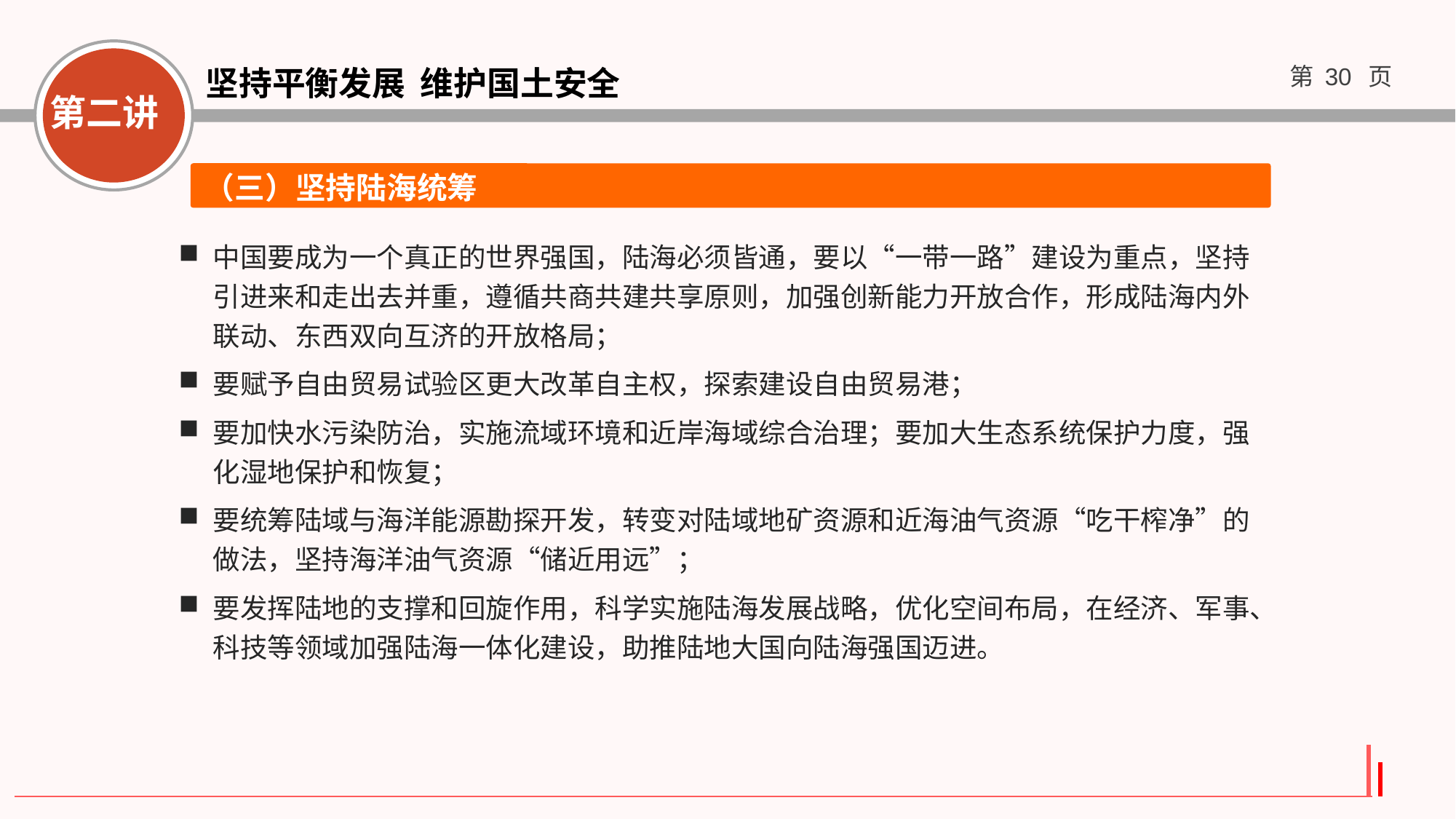

（三）坚持陆海统筹
中国要成为一个真正的世界强国，陆海必须皆通，要以“一带一路”建设为重点，坚持引进来和走出去并重，遵循共商共建共享原则，加强创新能力开放合作，形成陆海内外联动、东西双向互济的开放格局；
要赋予自由贸易试验区更大改革自主权，探索建设自由贸易港；
要加快水污染防治，实施流域环境和近岸海域综合治理；要加大生态系统保护力度，强化湿地保护和恢复；
要统筹陆域与海洋能源勘探开发，转变对陆域地矿资源和近海油气资源“吃干榨净”的做法，坚持海洋油气资源“储近用远”；
要发挥陆地的支撑和回旋作用，科学实施陆海发展战略，优化空间布局，在经济、军事、科技等领域加强陆海一体化建设，助推陆地大国向陆海强国迈进。